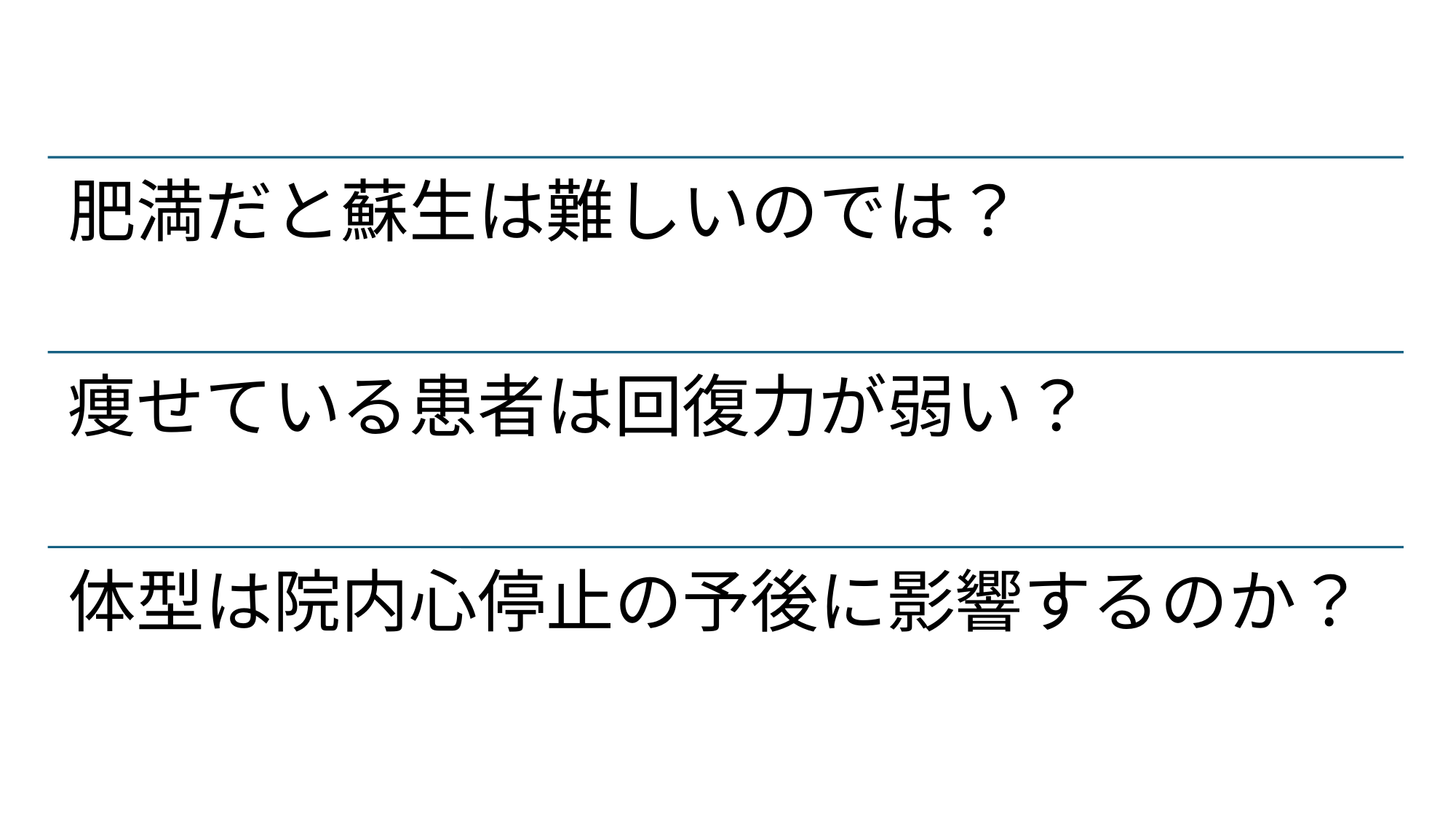

肥満だと蘇生は難しいのでは？
痩せている患者は回復力が弱い？
体型は院内心停止の予後に影響するのか？